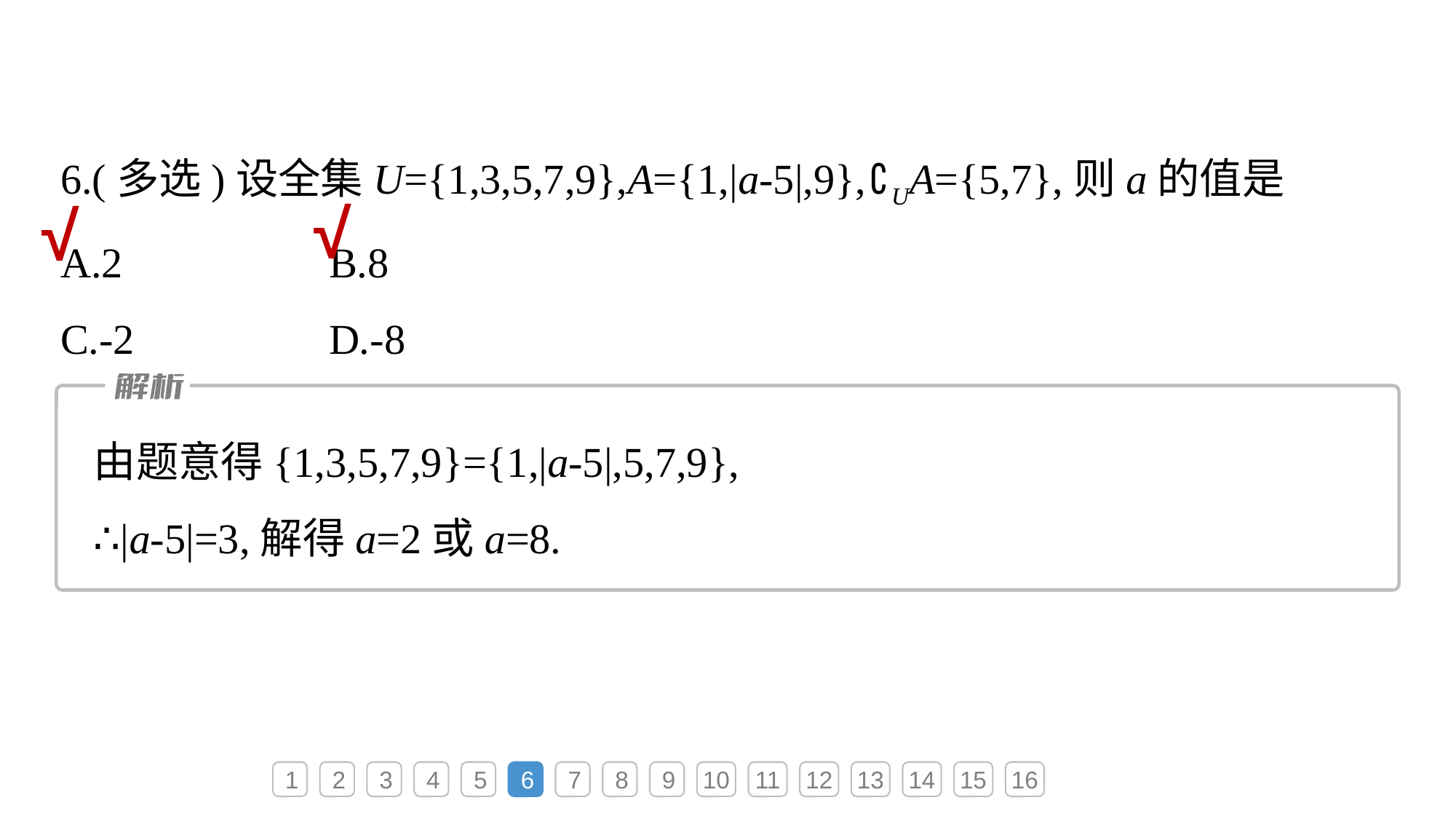

6.(多选)设全集U={1,3,5,7,9},A={1,|a-5|,9},∁UA={5,7},则a的值是
A.2	B.8
C.-2	D.-8
√
√

由题意得{1,3,5,7,9}={1,|a-5|,5,7,9},
∴|a-5|=3,解得a=2或a=8.
1
2
3
4
5
6
7
8
9
10
11
12
13
14
15
16